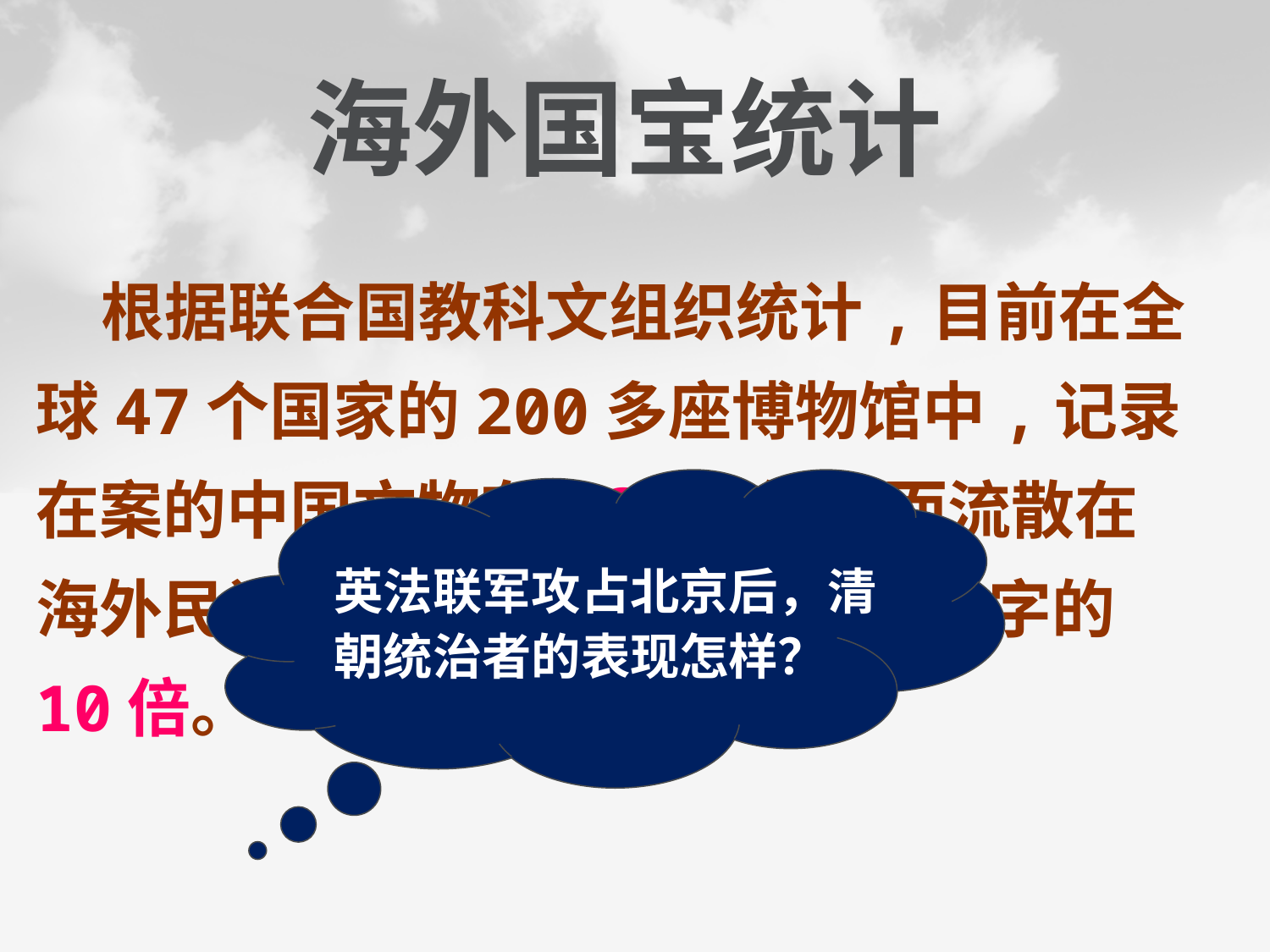

海外国宝统计
        根据联合国教科文组织统计,目前在全球47个国家的200多座博物馆中,记录在案的中国文物有167万件,而流散在海外民间的中国文物估计是这个数字的10倍。

英法联军攻占北京后，清朝统治者的表现怎样？